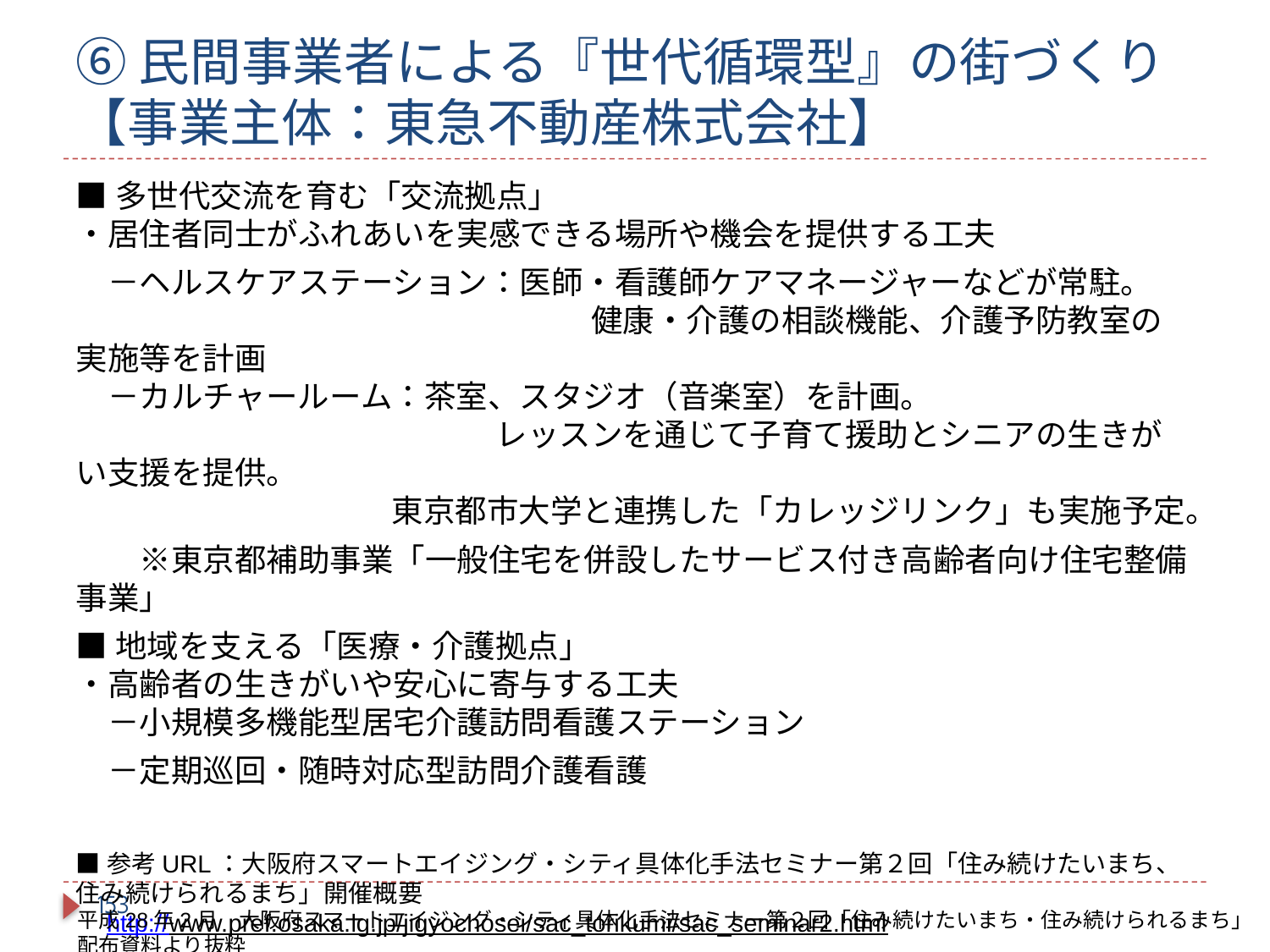

# ⑥民間事業者による『世代循環型』の街づくり 【事業主体：東急不動産株式会社】
■多世代交流を育む「交流拠点」
・居住者同士がふれあいを実感できる場所や機会を提供する工夫
　－ヘルスケアステーション：医師・看護師ケアマネージャーなどが常駐。
　　　　　　　　　　　　　　　　 健康・介護の相談機能、介護予防教室の実施等を計画　　
　－カルチャールーム：茶室、スタジオ（音楽室）を計画。
　　　　 　　　　　　　　　レッスンを通じて子育て援助とシニアの生きがい支援を提供。
             　　　　　　　東京都市大学と連携した「カレッジリンク」も実施予定。
　　※東京都補助事業「一般住宅を併設したサービス付き高齢者向け住宅整備事業」
■地域を支える「医療・介護拠点」
・高齢者の生きがいや安心に寄与する工夫
　－小規模多機能型居宅介護訪問看護ステーション
　－定期巡回・随時対応型訪問介護看護

■参考URL：大阪府スマートエイジング・シティ具体化手法セミナー第２回「住み続けたいまち、住み続けられるまち」開催概要
　http://www.pref.osaka.lg.jp/jigyochosei/sac_torikumi/sac_seminar2.html
153
平成28年2月　大阪府スマートエイジング・シティ具体化手法セミナー第２回「住み続けたいまち・住み続けられるまち」配布資料より抜粋